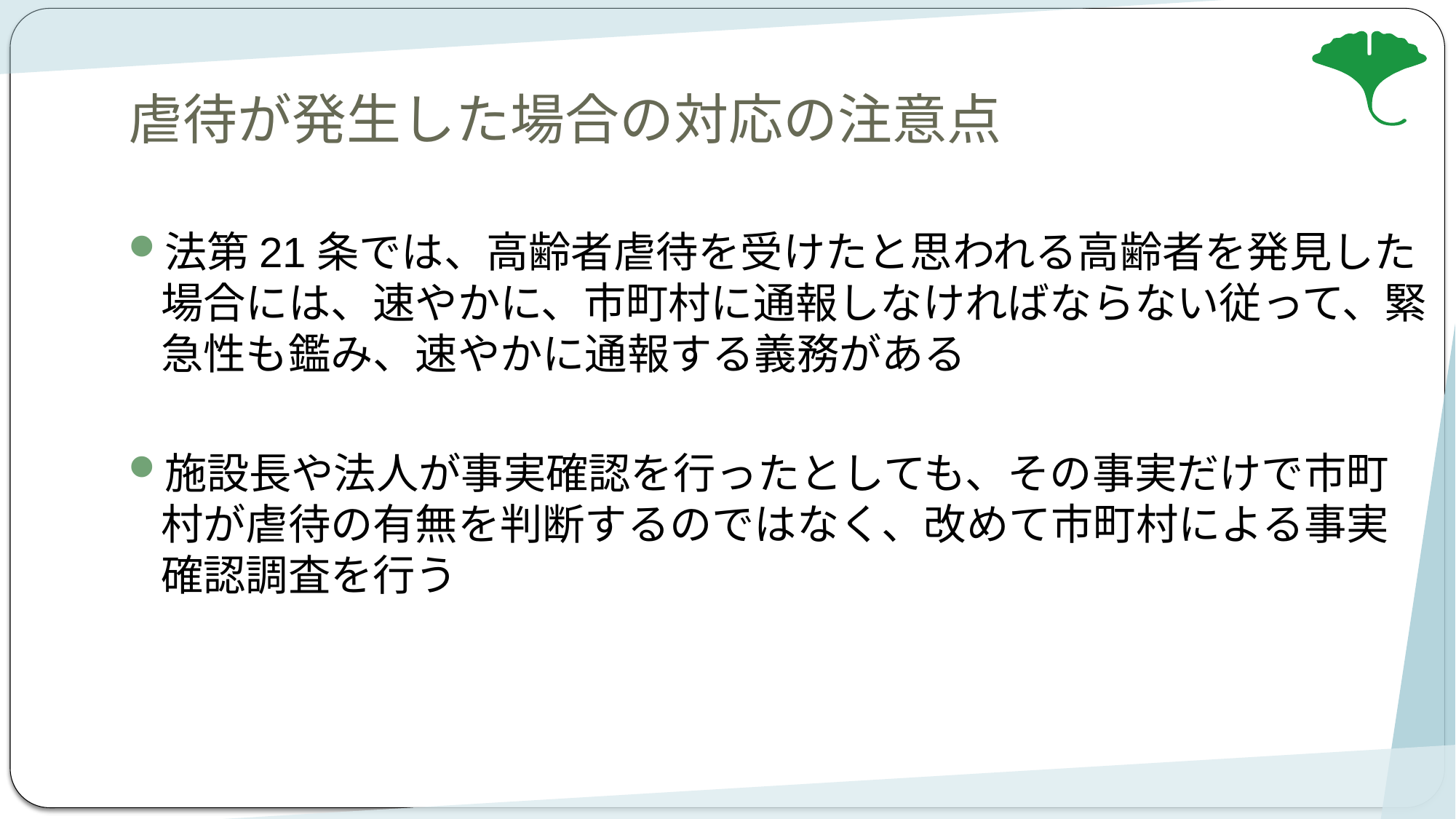

# 虐待が発生した場合の対応の注意点

法第21条では、高齢者虐待を受けたと思われる高齢者を発見した場合には、速やかに、市町村に通報しなければならない従って、緊急性も鑑み、速やかに通報する義務がある

施設長や法人が事実確認を行ったとしても、その事実だけで市町村が虐待の有無を判断するのではなく、改めて市町村による事実確認調査を行う